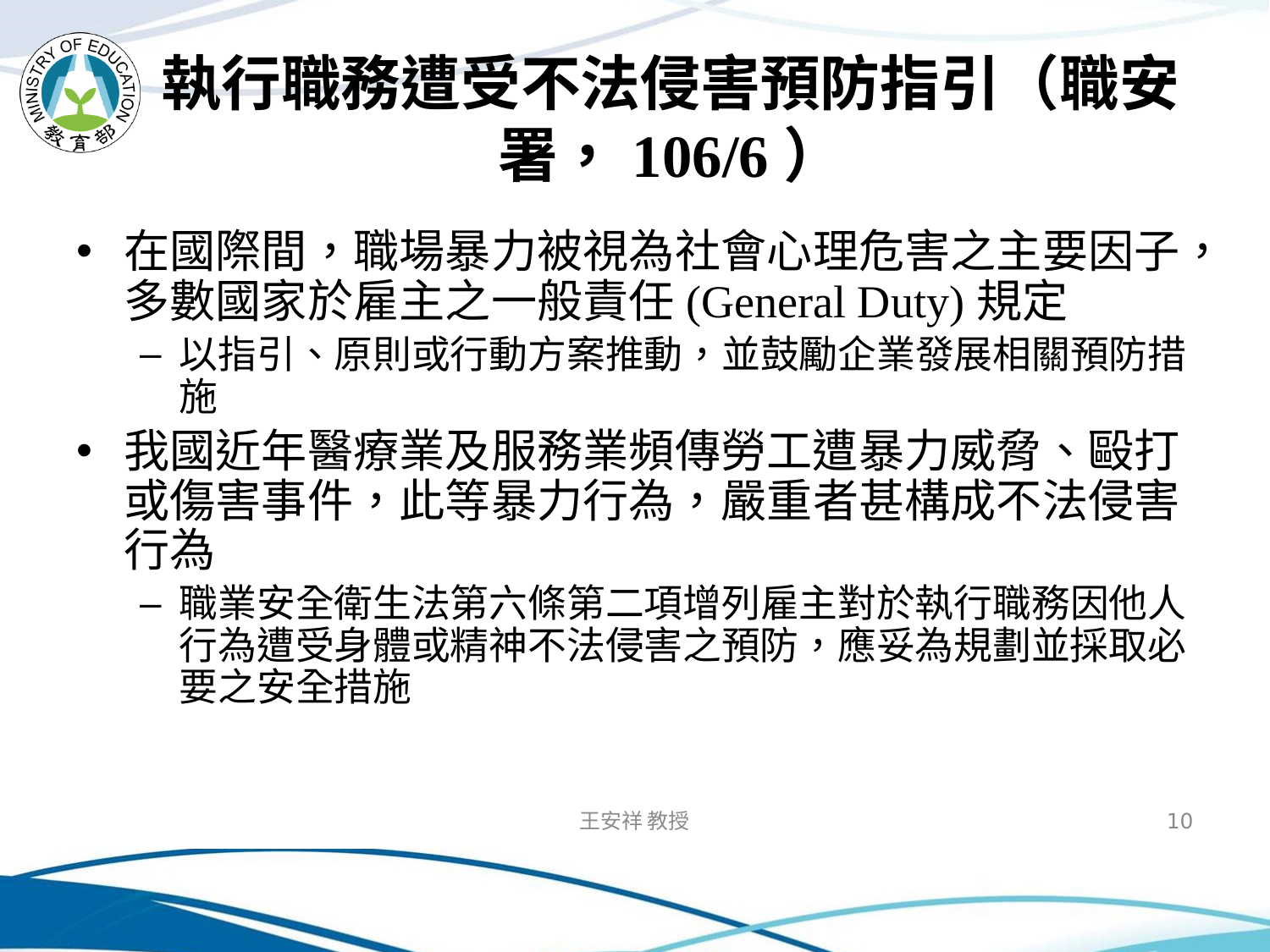

# 執行職務遭受不法侵害預防指引（職安署，106/6）
在國際間，職場暴力被視為社會心理危害之主要因子，多數國家於雇主之一般責任(General Duty)規定
以指引、原則或行動方案推動，並鼓勵企業發展相關預防措施
我國近年醫療業及服務業頻傳勞工遭暴力威脅、毆打或傷害事件，此等暴力行為，嚴重者甚構成不法侵害行為
職業安全衛生法第六條第二項增列雇主對於執行職務因他人行為遭受身體或精神不法侵害之預防，應妥為規劃並採取必要之安全措施
王安祥 教授
10